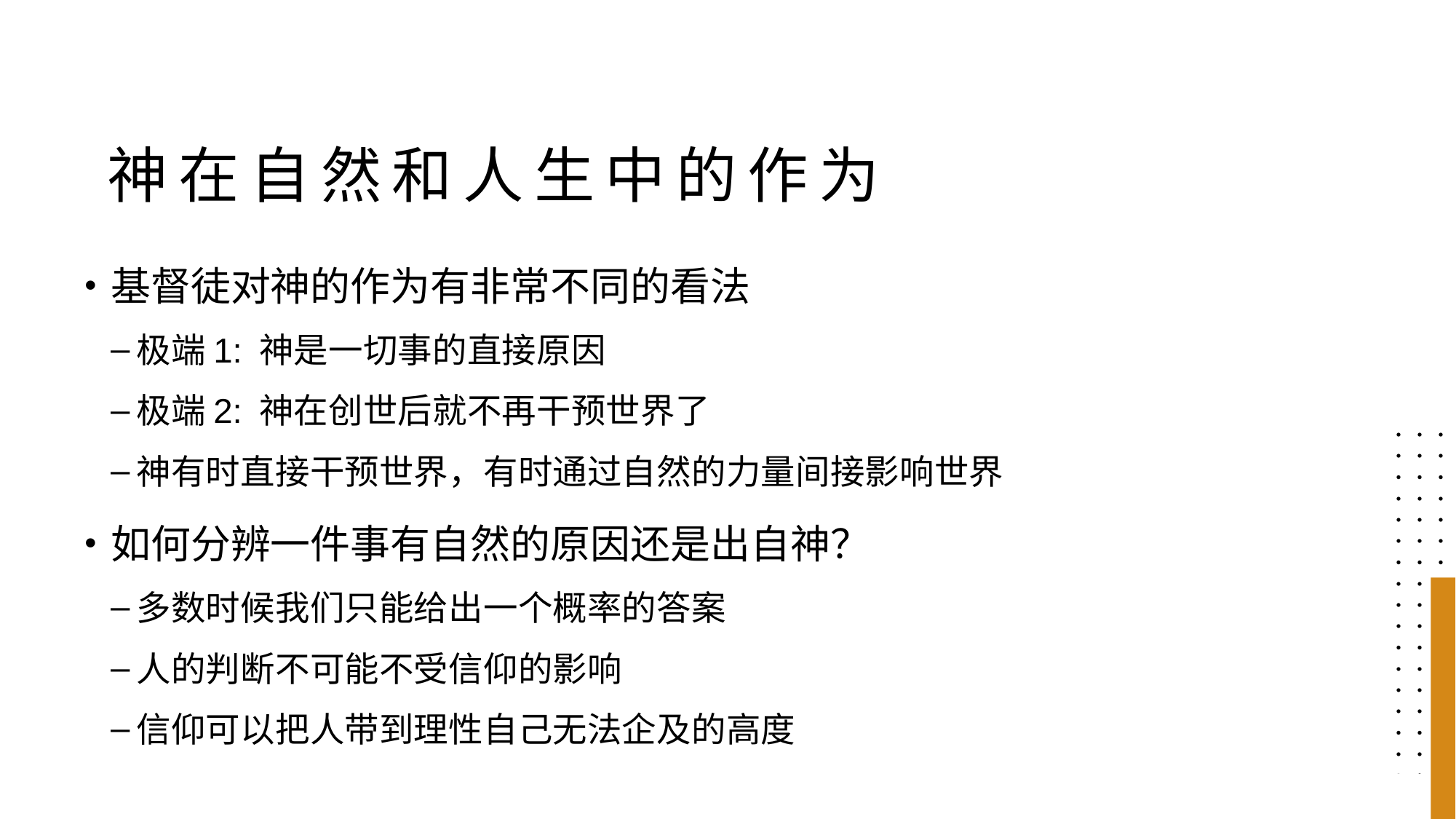

# 神在自然和人生中的作为
基督徒对神的作为有非常不同的看法
极端1: 神是一切事的直接原因
极端2: 神在创世后就不再干预世界了
神有时直接干预世界，有时通过自然的力量间接影响世界
如何分辨一件事有自然的原因还是出自神？
多数时候我们只能给出一个概率的答案
人的判断不可能不受信仰的影响
信仰可以把人带到理性自己无法企及的高度